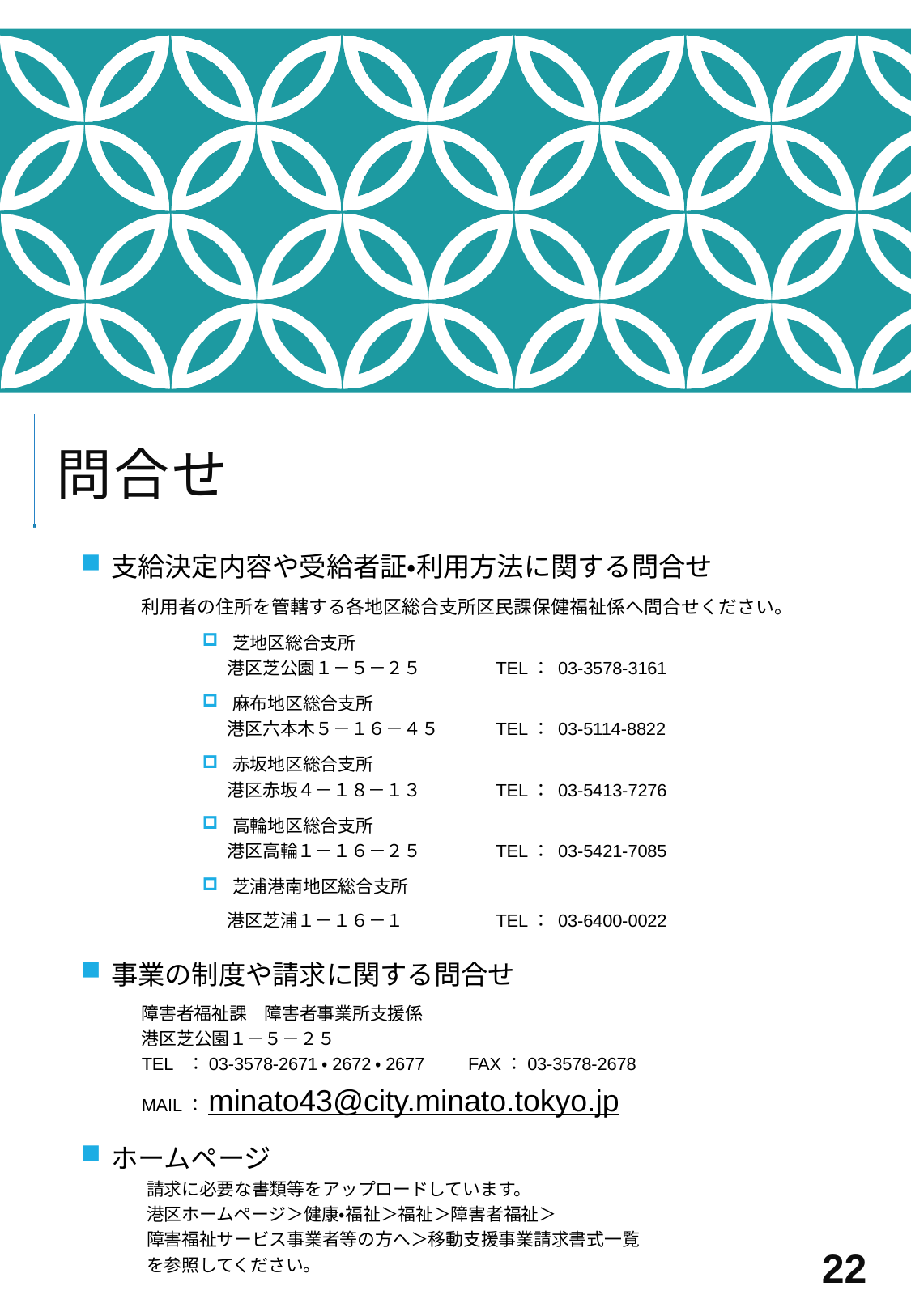

# 問合せ

支給決定内容や受給者証・利用方法に関する問合せ
利用者の住所を管轄する各地区総合支所区民課保健福祉係へ問合せください。
芝地区総合支所
　  港区芝公園１－５－２５　　　　TEL： 03-3578-3161
麻布地区総合支所
　  港区六本木５－１６－４５　　　TEL： 03-5114-8822
赤坂地区総合支所
　  港区赤坂４－１８－１３　　　　TEL： 03-5413-7276
高輪地区総合支所
　  港区高輪１－１６－２５　　　　TEL： 03-5421-7085
芝浦港南地区総合支所
　  港区芝浦１－１６－１　　　　　TEL： 03-6400-0022
事業の制度や請求に関する問合せ
障害者福祉課　障害者事業所支援係
港区芝公園１－５－２５
TEL  ：03-3578-2671・2672・2677　　FAX：03-3578-2678
MAIL：minato43@city.minato.tokyo.jp
ホームページ
請求に必要な書類等をアップロードしています。
港区ホームページ＞健康・福祉＞福祉＞障害者福祉＞
障害福祉サービス事業者等の方へ＞移動支援事業請求書式一覧
を参照してください。
22